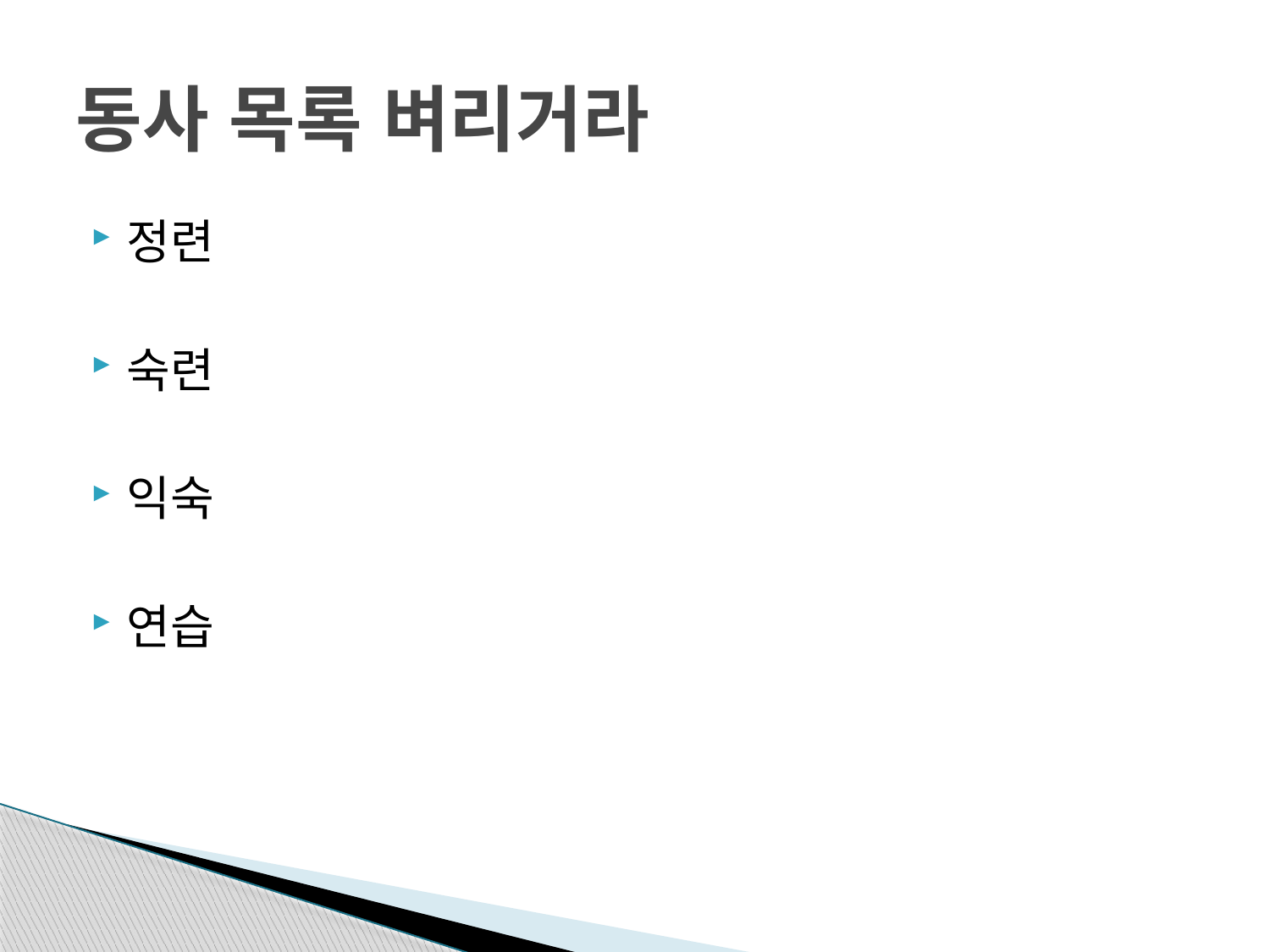

# 동사 목록 벼리거라
정련

숙련

익숙

연습